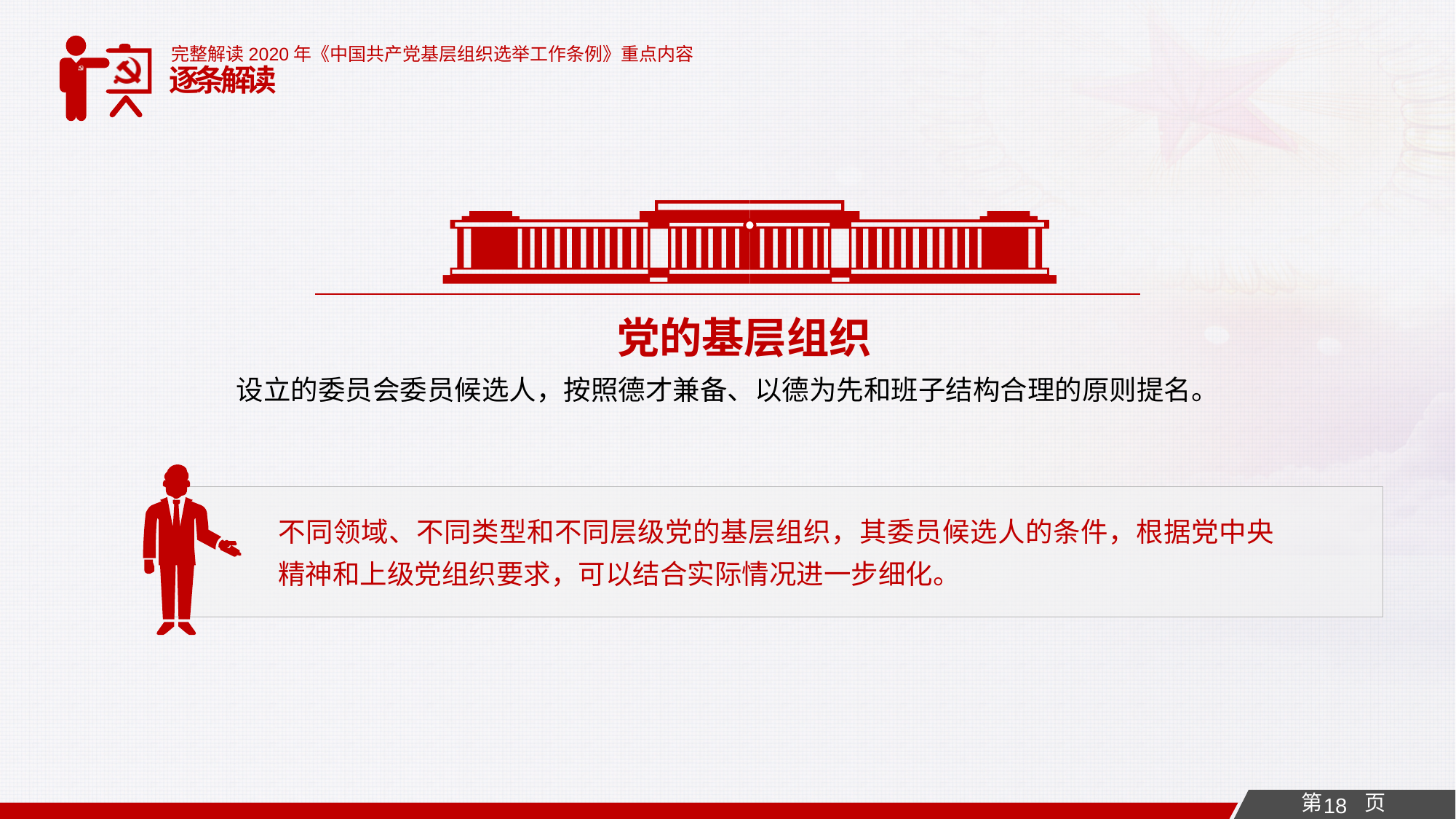

完整解读2020年《中国共产党基层组织选举工作条例》重点内容
逐条解读

党的基层组织
设立的委员会委员候选人，按照德才兼备、以德为先和班子结构合理的原则提名。

不同领域、不同类型和不同层级党的基层组织，其委员候选人的条件，根据党中央精神和上级党组织要求，可以结合实际情况进一步细化。